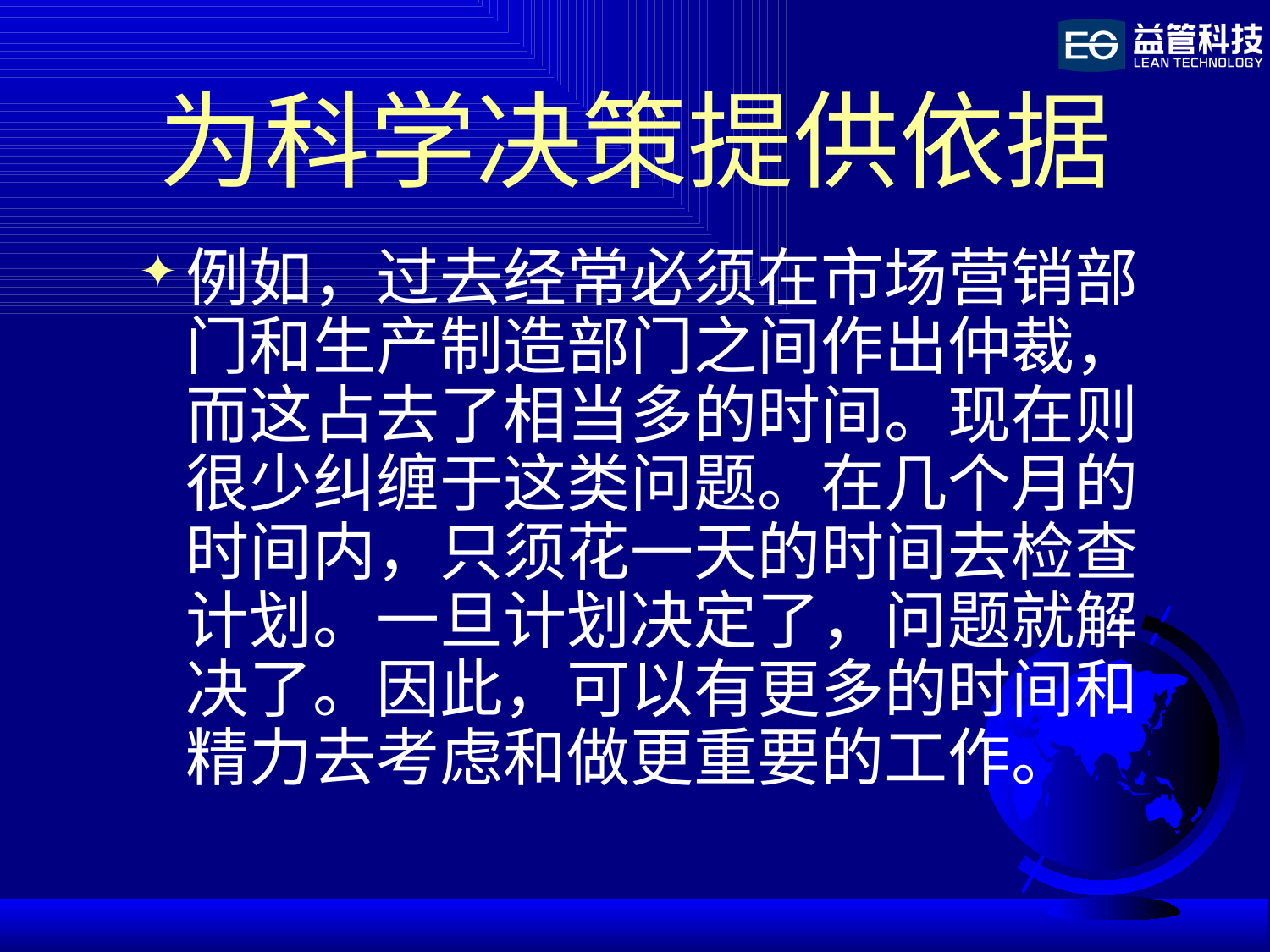

# 为科学决策提供依据
例如，过去经常必须在市场营销部门和生产制造部门之间作出仲裁，而这占去了相当多的时间。现在则很少纠缠于这类问题。在几个月的时间内，只须花一天的时间去检查计划。一旦计划决定了，问题就解决了。因此，可以有更多的时间和精力去考虑和做更重要的工作。

28